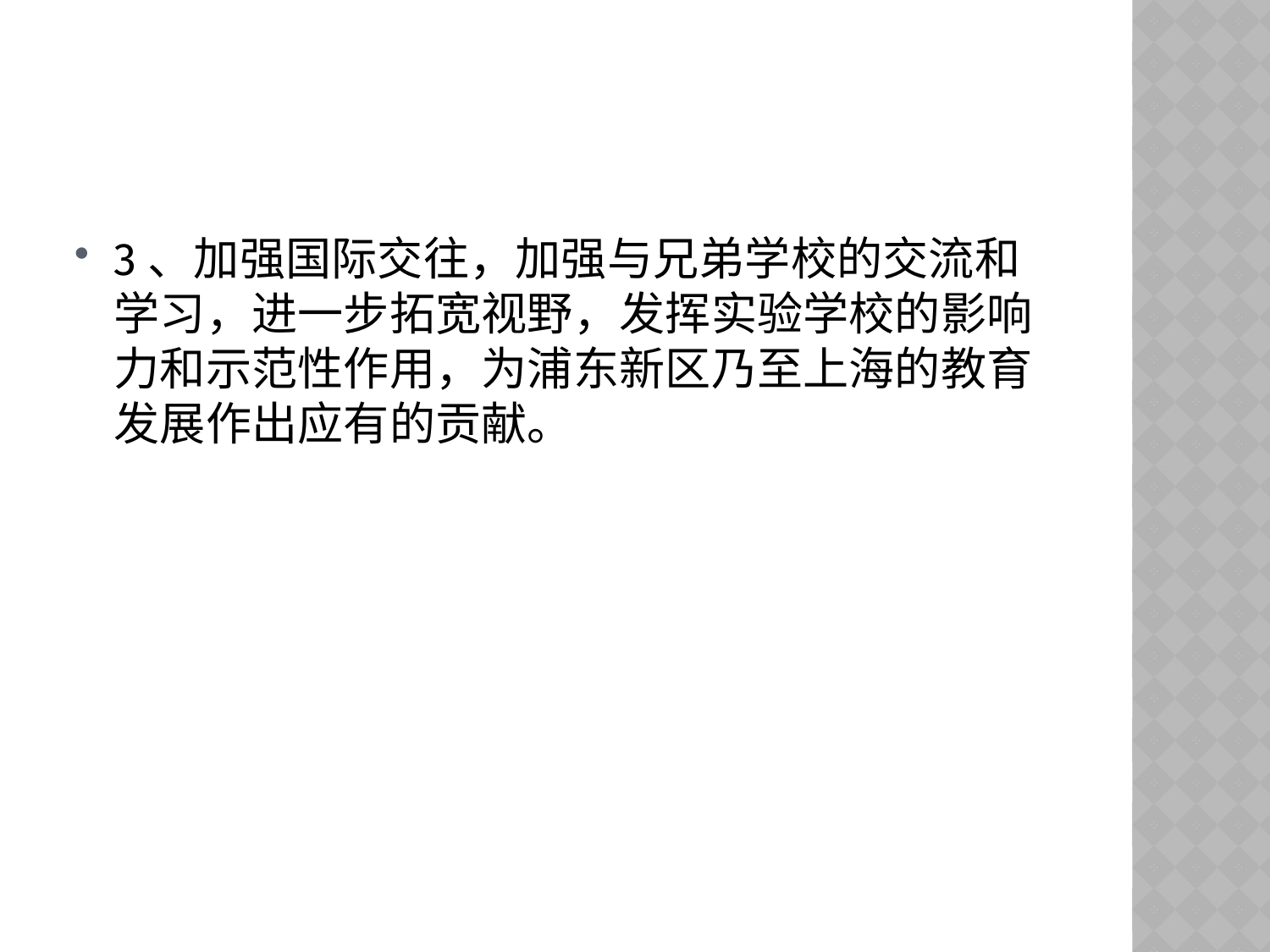

#
3、加强国际交往，加强与兄弟学校的交流和学习，进一步拓宽视野，发挥实验学校的影响力和示范性作用，为浦东新区乃至上海的教育发展作出应有的贡献。